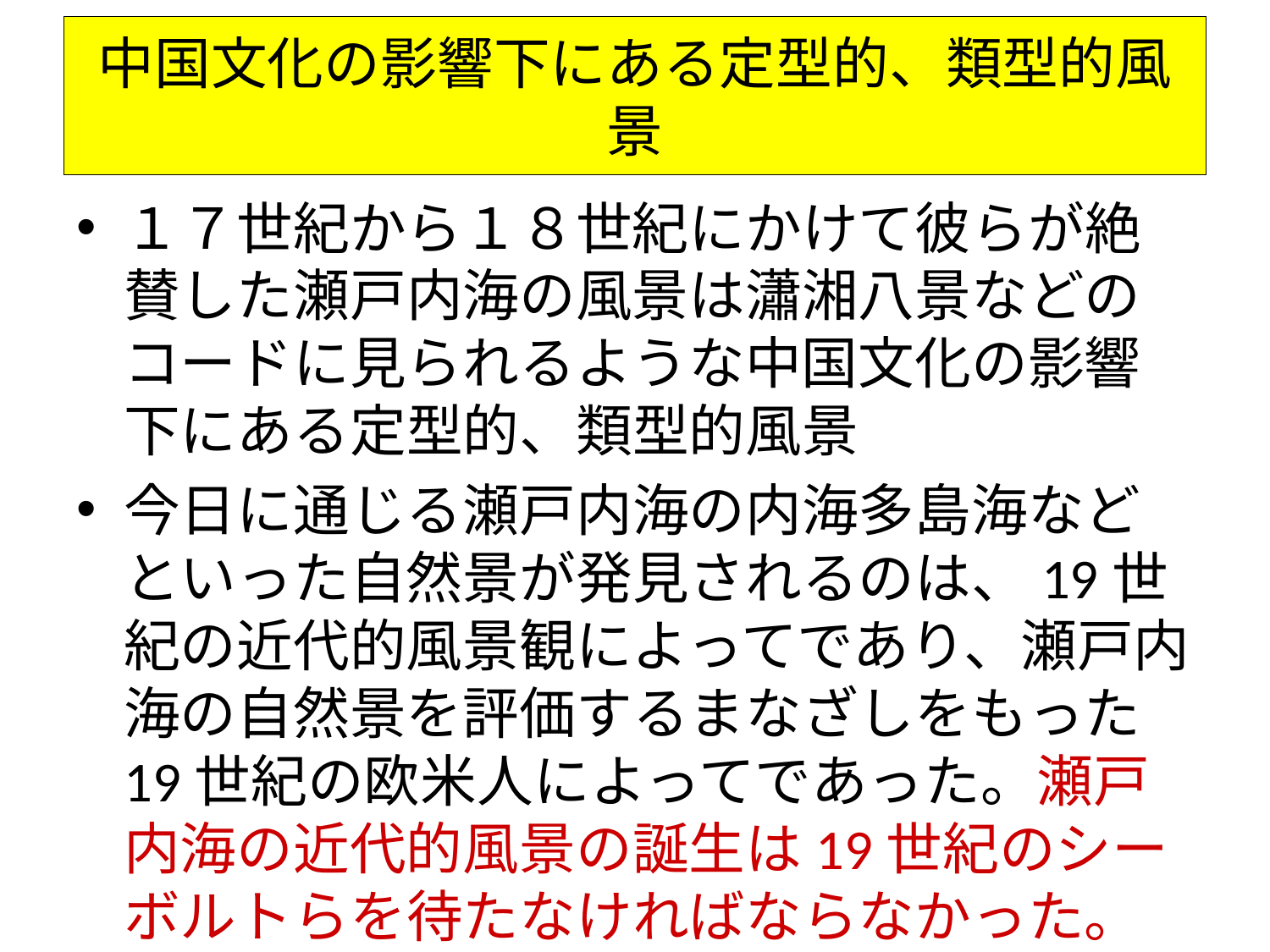

# 中国文化の影響下にある定型的、類型的風景
１７世紀から１８世紀にかけて彼らが絶賛した瀬戸内海の風景は瀟湘八景などのコードに見られるような中国文化の影響下にある定型的、類型的風景
今日に通じる瀬戸内海の内海多島海などといった自然景が発見されるのは、19世紀の近代的風景観によってであり、瀬戸内海の自然景を評価するまなざしをもった19世紀の欧米人によってであった。瀬戸内海の近代的風景の誕生は19世紀のシーボルトらを待たなければならなかった。